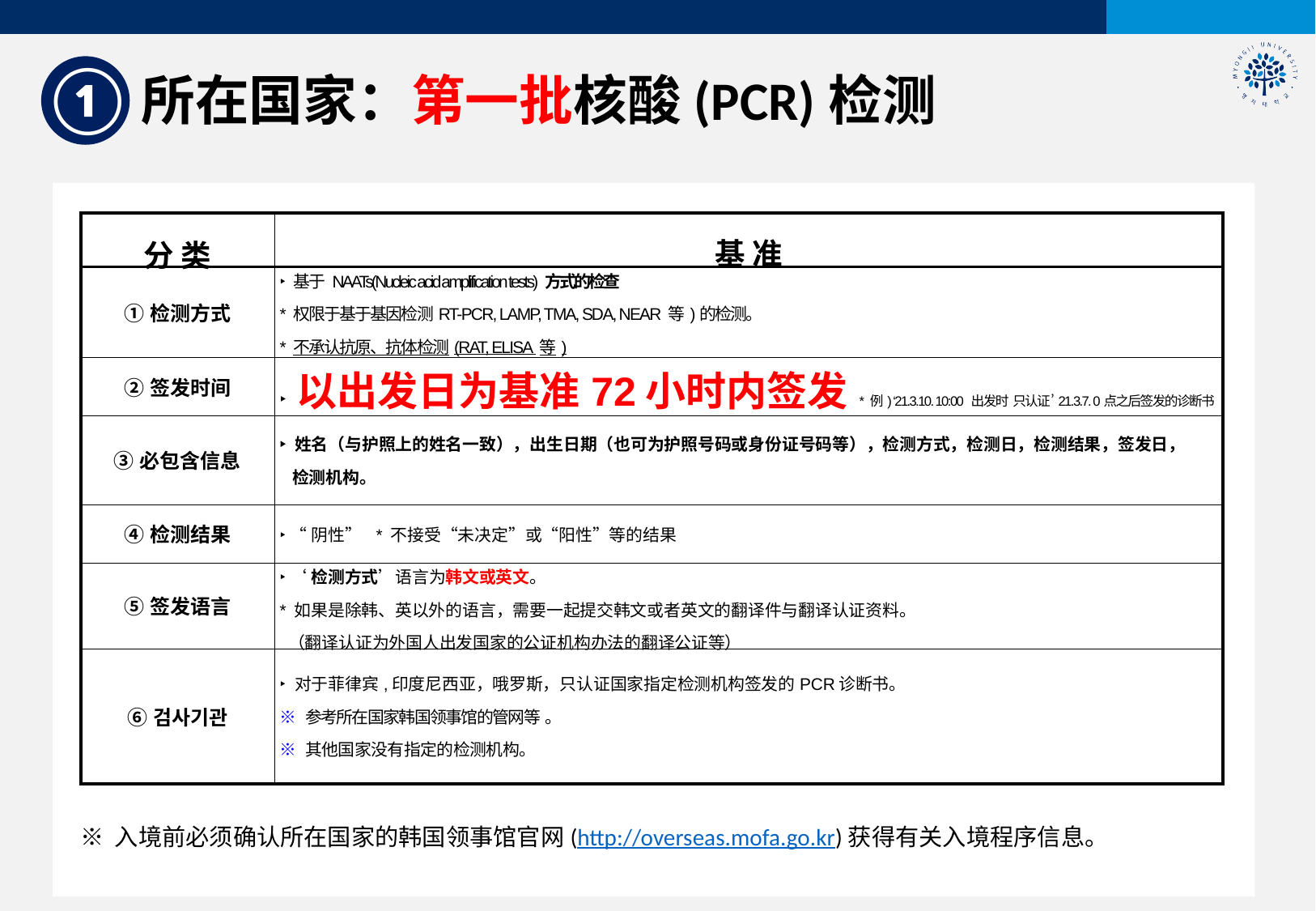

①

所在国家：第一批核酸(PCR)检测

| 分 类 | 基 准 |
| --- | --- |
| ①检测方式 | ‣ 基于 NAATs(Nucleic acid amplification tests) 方式的检查 \* 权限于基于基因检测RT-PCR, LAMP, TMA, SDA, NEAR 等)的检测。 \* 不承认抗原、抗体检测(RAT, ELISA 等) |
| ②签发时间 | ‣ 以出发日为基准72小时内签发\* 例) ‘21.3.10. 10:00 出发时 只认证’21.3.7. 0点之后签发的诊断书 |
| ③必包含信息 | ‣ 姓名（与护照上的姓名一致），出生日期（也可为护照号码或身份证号码等），检测方式，检测日，检测结果，签发日， 检测机构。 |
| ④检测结果 | ‣ “阴性” \* 不接受“未决定”或“阳性”等的结果 |
| ⑤签发语言 | ‣ ‘检测方式’语言为韩文或英文。 \* 如果是除韩、英以外的语言，需要一起提交韩文或者英文的翻译件与翻译认证资料。 （翻译认证为外国人出发国家的公证机构办法的翻译公证等） |
| ⑥검사기관 | ‣ 对于菲律宾,印度尼西亚，哦罗斯，只认证国家指定检测机构签发的PCR诊断书。 ※ 参考所在国家韩国领事馆的管网等 。 ※ 其他国家没有指定的检测机构。 |
※ 入境前必须确认所在国家的韩国领事馆官网(http://overseas.mofa.go.kr)获得有关入境程序信息。